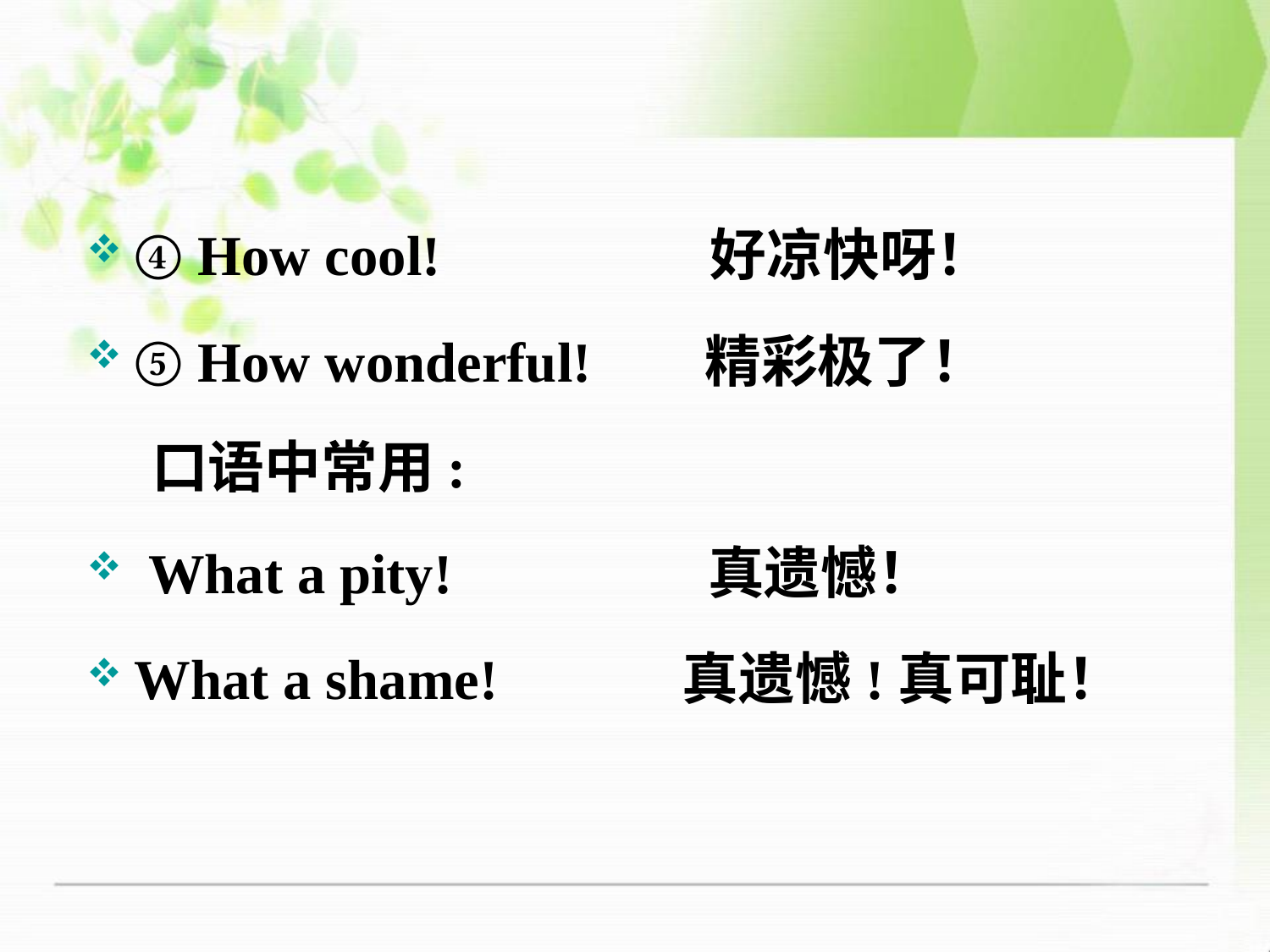

④ How cool!                  好凉快呀！
⑤ How wonderful!       精彩极了！
    口语中常用:
 What a pity!                 真遗憾！
What a shame!            真遗憾!真可耻！